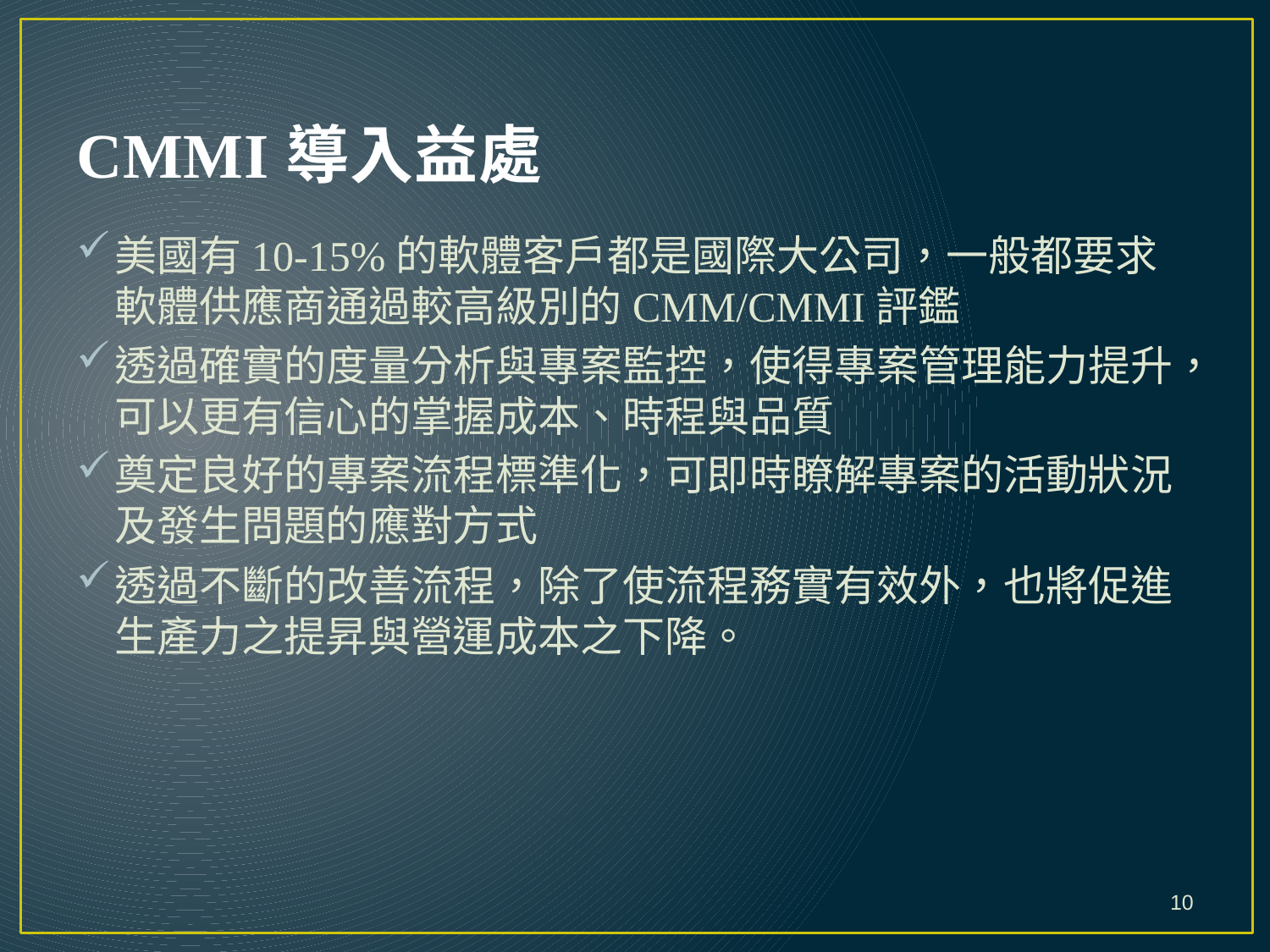

# CMMI導入益處
美國有10-15%的軟體客戶都是國際大公司，一般都要求軟體供應商通過較高級別的CMM/CMMI評鑑
透過確實的度量分析與專案監控，使得專案管理能力提升，可以更有信心的掌握成本、時程與品質
奠定良好的專案流程標準化，可即時瞭解專案的活動狀況及發生問題的應對方式
透過不斷的改善流程，除了使流程務實有效外，也將促進生產力之提昇與營運成本之下降。
10